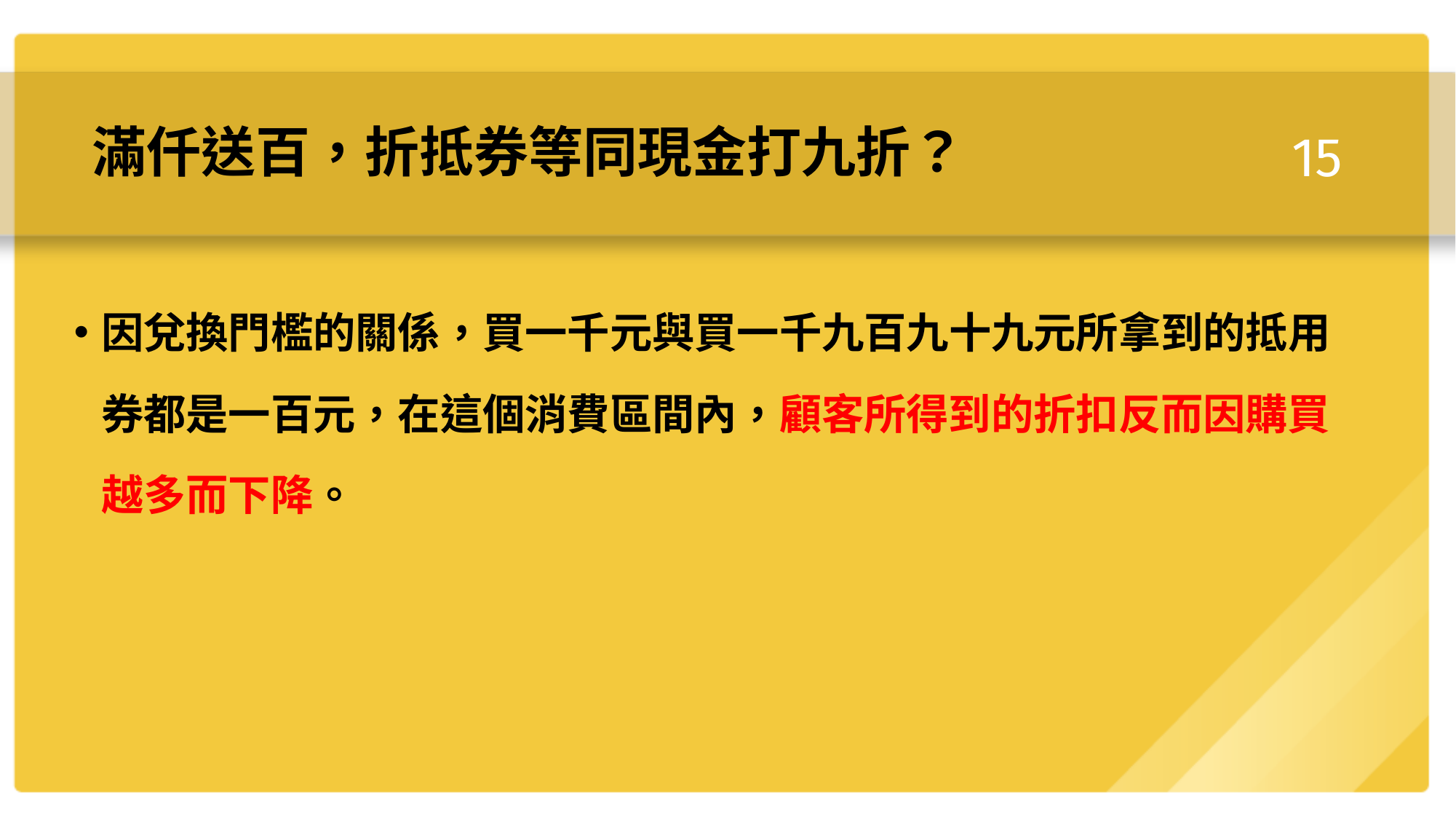

15
# 滿仟送百，折抵券等同現金打九折？
因兌換門檻的關係，買一千元與買一千九百九十九元所拿到的抵用券都是一百元，在這個消費區間內，顧客所得到的折扣反而因購買越多而下降。